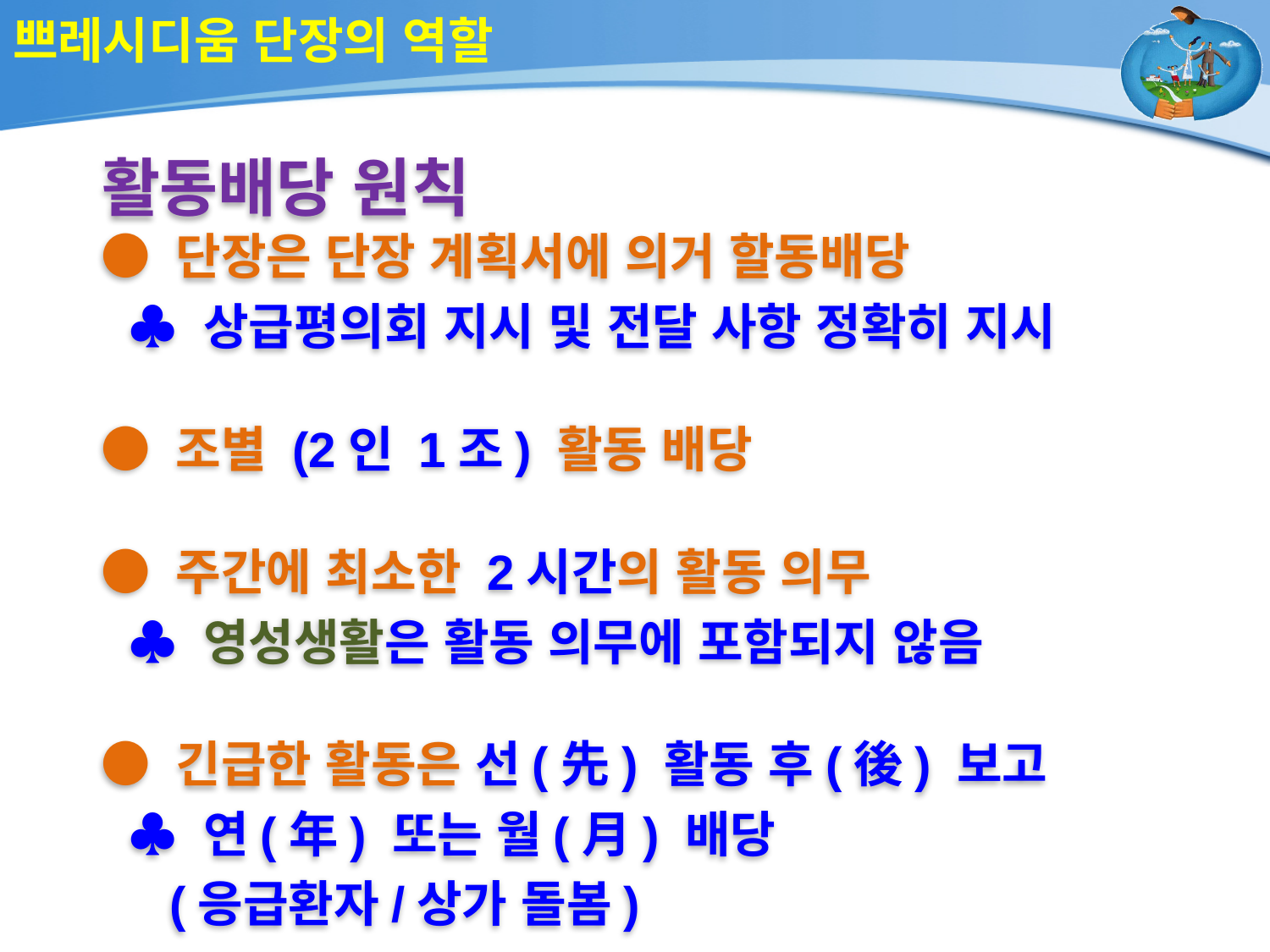

# 쁘레시디움 단장의 역할
활동배당 원칙
● 단장은 단장 계획서에 의거 할동배당
  ♣ 상급평의회 지시 및 전달 사항 정확히 지시

● 조별 (2인 1조) 활동 배당

● 주간에 최소한 2시간의 활동 의무
  ♣ 영성생활은 활동 의무에 포함되지 않음

● 긴급한 활동은 선(先) 활동 후(後) 보고
  ♣ 연(年) 또는 월(月) 배당
     (응급환자/상가 돌봄)